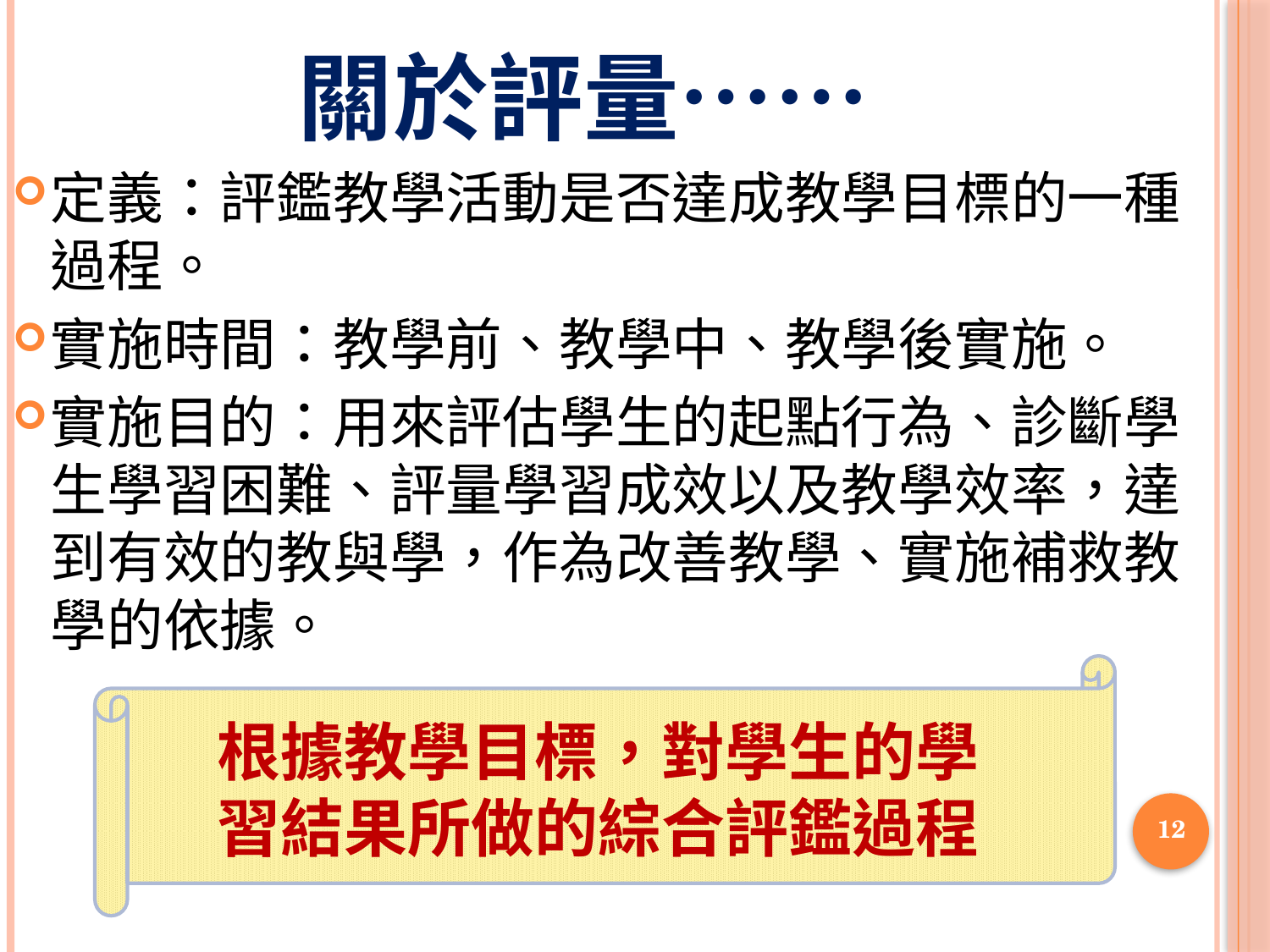

# 關於評量……
定義：評鑑教學活動是否達成教學目標的一種過程。
實施時間：教學前、教學中、教學後實施。
實施目的：用來評估學生的起點行為、診斷學生學習困難、評量學習成效以及教學效率，達到有效的教與學，作為改善教學、實施補救教學的依據。

根據教學目標，對學生的學習結果所做的綜合評鑑過程
12